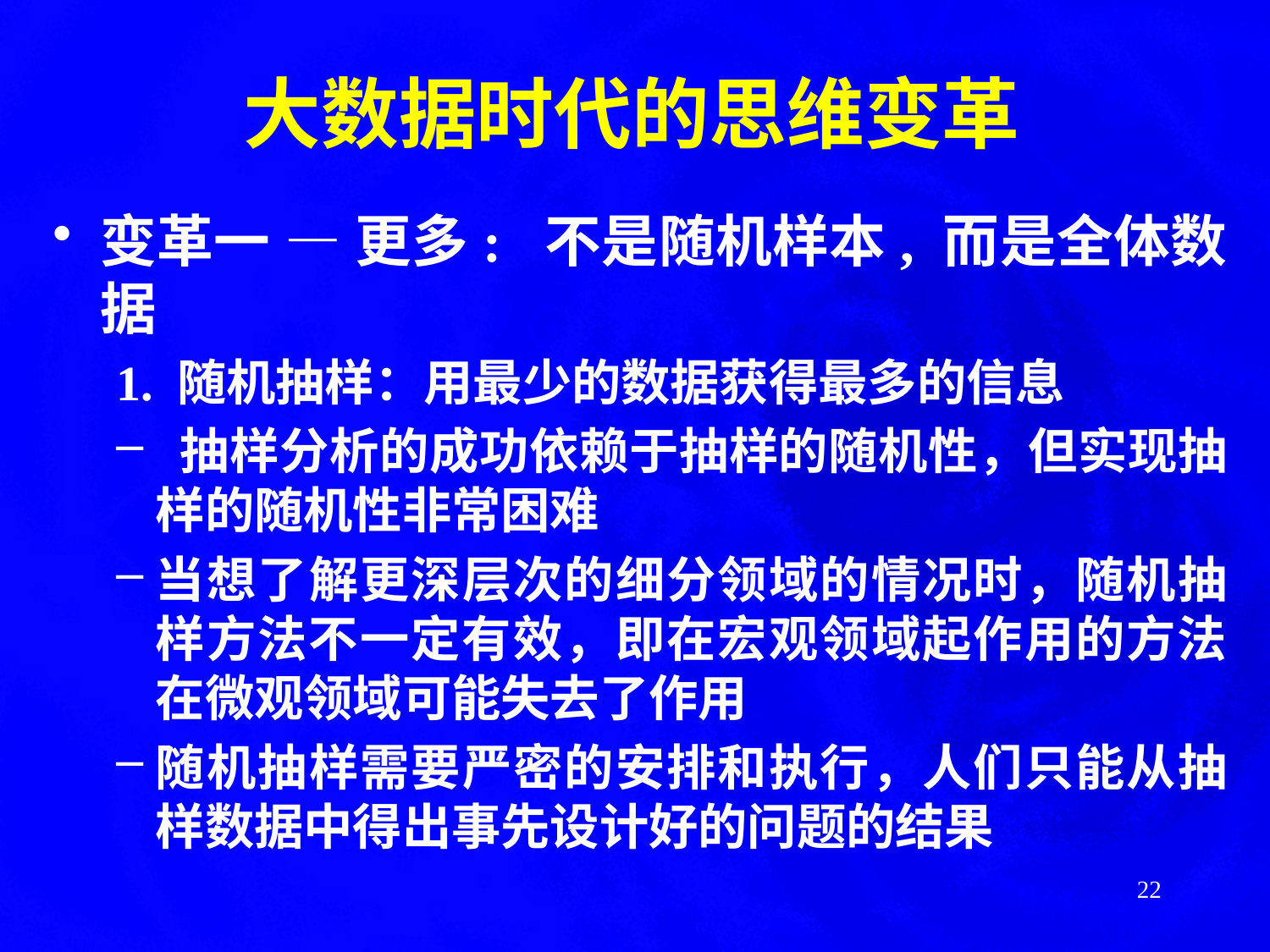

# 大数据时代的思维变革
变革一 — 更多:  不是随机样本, 而是全体数据
1. 随机抽样：用最少的数据获得最多的信息
 抽样分析的成功依赖于抽样的随机性，但实现抽样的随机性非常困难
当想了解更深层次的细分领域的情况时，随机抽样方法不一定有效，即在宏观领域起作用的方法在微观领域可能失去了作用
随机抽样需要严密的安排和执行，人们只能从抽样数据中得出事先设计好的问题的结果

22